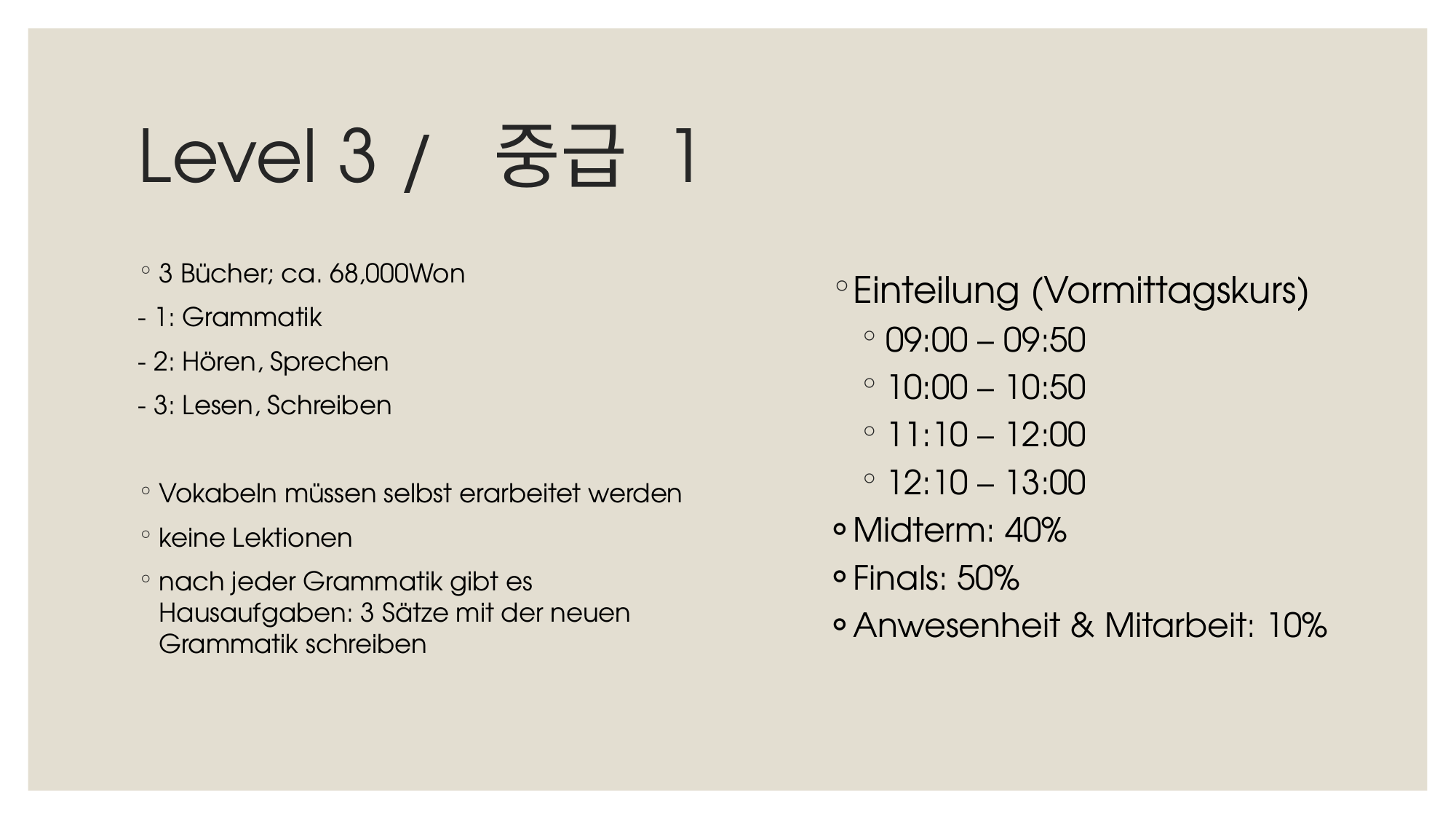

# Level 3 /  중급 1
3 Bücher; ca. 68,000Won
- 1: Grammatik
- 2: Hören, Sprechen
- 3: Lesen, Schreiben

Vokabeln müssen selbst erarbeitet werden
keine Lektionen
nach jeder Grammatik gibt es Hausaufgaben: 3 Sätze mit der neuen Grammatik schreiben

Einteilung (Vormittagskurs)
09:00 – 09:50
10:00 – 10:50
11:10 – 12:00
12:10 – 13:00
Midterm: 40%
Finals: 50%
Anwesenheit & Mitarbeit: 10%